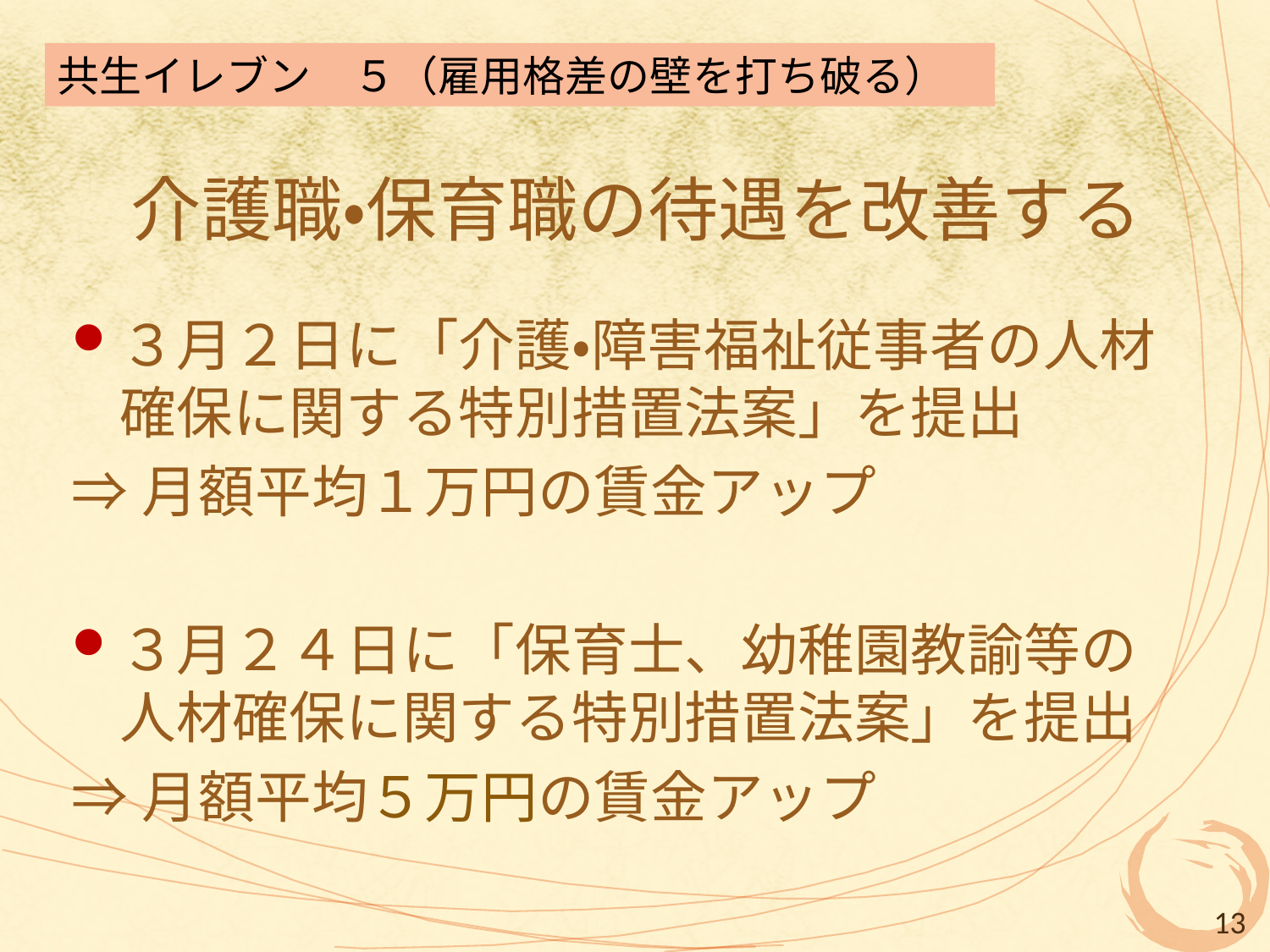

共生イレブン　５（雇用格差の壁を打ち破る）
# 介護職・保育職の待遇を改善する

３月２日に「介護・障害福祉従事者の人材確保に関する特別措置法案」を提出
⇒月額平均１万円の賃金アップ

３月２４日に「保育士、幼稚園教諭等の人材確保に関する特別措置法案」を提出
⇒月額平均５万円の賃金アップ
13